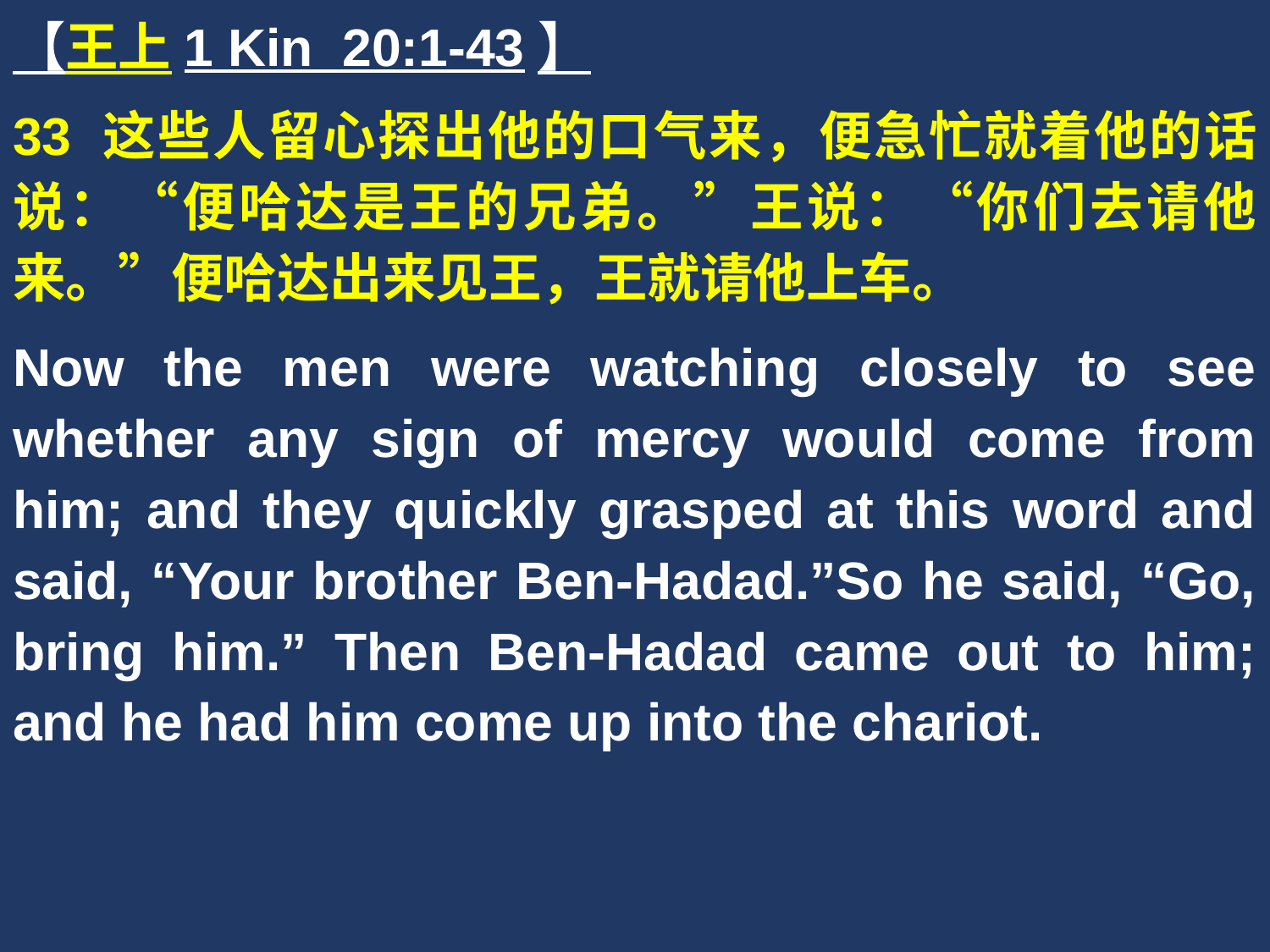

【王上1 Kin  20:1-43】
33 这些人留心探出他的口气来，便急忙就着他的话说：“便哈达是王的兄弟。”王说：“你们去请他来。”便哈达出来见王，王就请他上车。
Now the men were watching closely to see whether any sign of mercy would come from him; and they quickly grasped at this word and said, “Your brother Ben-Hadad.”So he said, “Go, bring him.” Then Ben-Hadad came out to him; and he had him come up into the chariot.